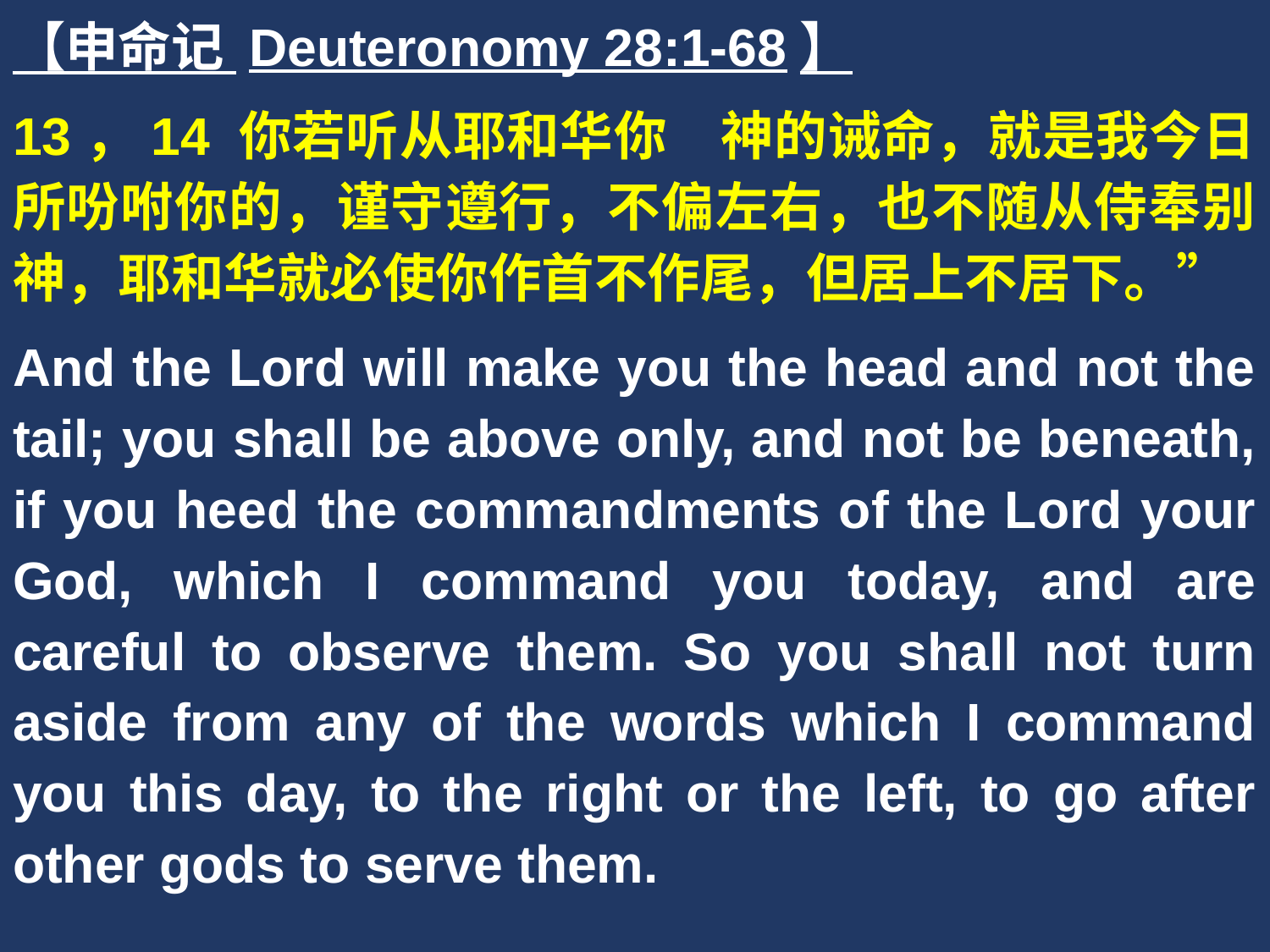

【申命记 Deuteronomy 28:1-68】
13，14 你若听从耶和华你　神的诫命，就是我今日所吩咐你的，谨守遵行，不偏左右，也不随从侍奉别神，耶和华就必使你作首不作尾，但居上不居下。”
And the Lord will make you the head and not the tail; you shall be above only, and not be beneath, if you heed the commandments of the Lord your God, which I command you today, and are careful to observe them. So you shall not turn aside from any of the words which I command you this day, to the right or the left, to go after other gods to serve them.